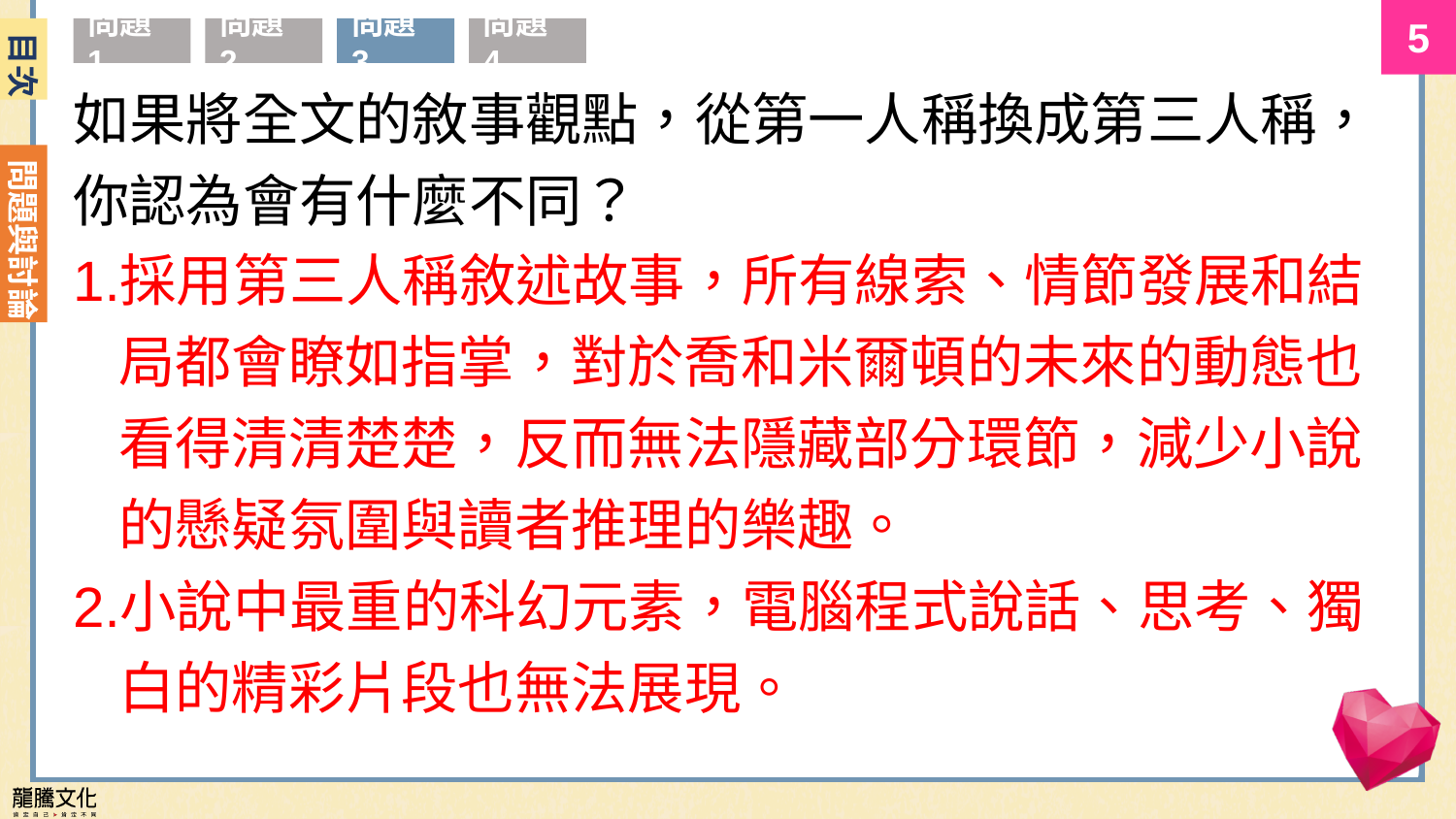

目次
問題1
問題2
問題3
問題4
如果將全文的敘事觀點，從第一人稱換成第三人稱，你認為會有什麼不同？
採用第三人稱敘述故事，所有線索、情節發展和結局都會瞭如指掌，對於喬和米爾頓的未來的動態也看得清清楚楚，反而無法隱藏部分環節，減少小說的懸疑氛圍與讀者推理的樂趣。
小說中最重的科幻元素，電腦程式說話、思考、獨白的精彩片段也無法展現。